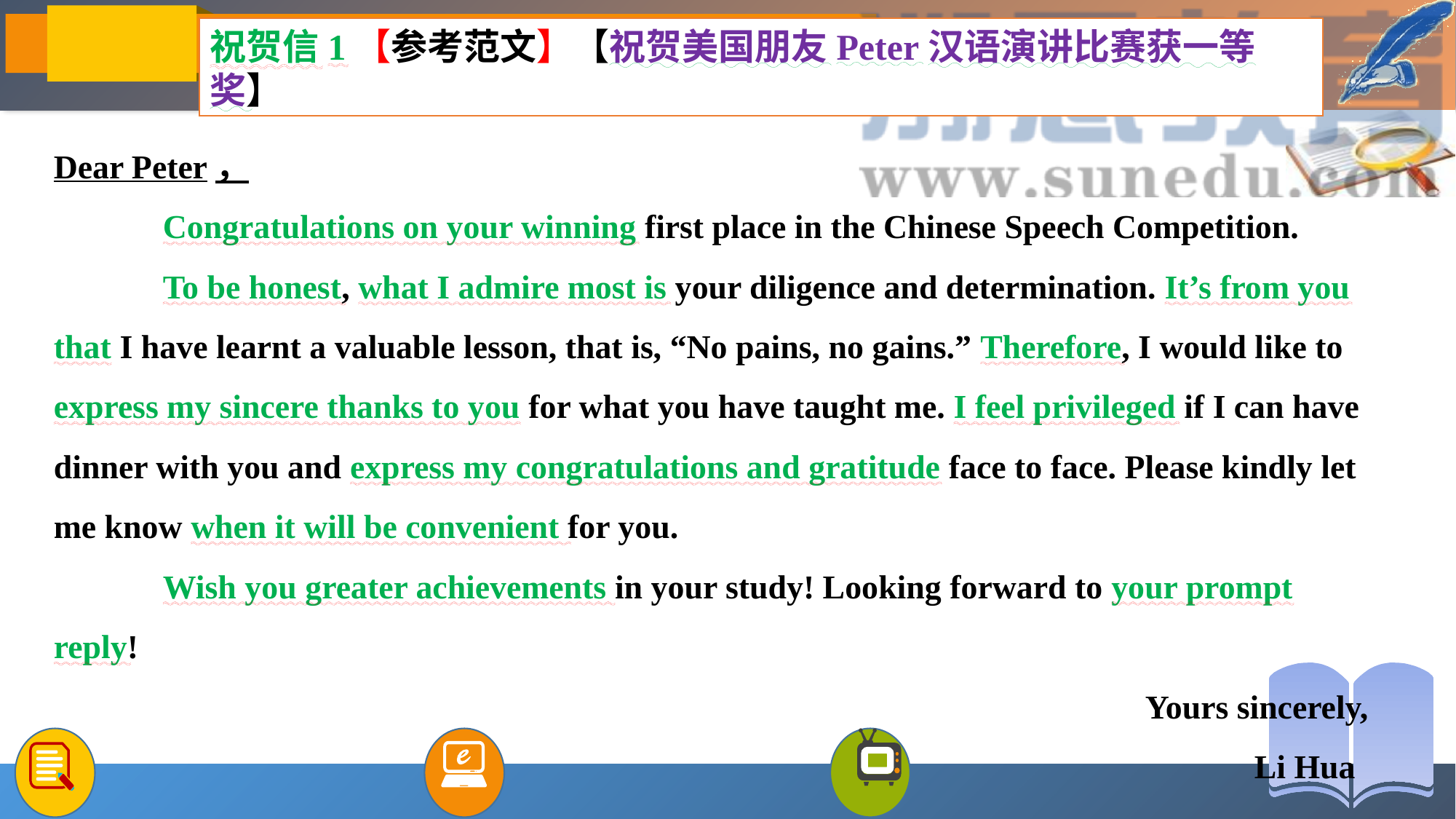

祝贺信1【参考范文】【祝贺美国朋友Peter汉语演讲比赛获一等奖】
# Dear Peter， Congratulations on your winning first place in the Chinese Speech Competition. To be honest, what I admire most is your diligence and determination. It’s from you that I have learnt a valuable lesson, that is, “No pains, no gains.” Therefore, I would like to express my sincere thanks to you for what you have taught me. I feel privileged if I can have dinner with you and express my congratulations and gratitude face to face. Please kindly let me know when it will be convenient for you. Wish you greater achievements in your study! Looking forward to your prompt reply! Yours sincerely, Li Hua